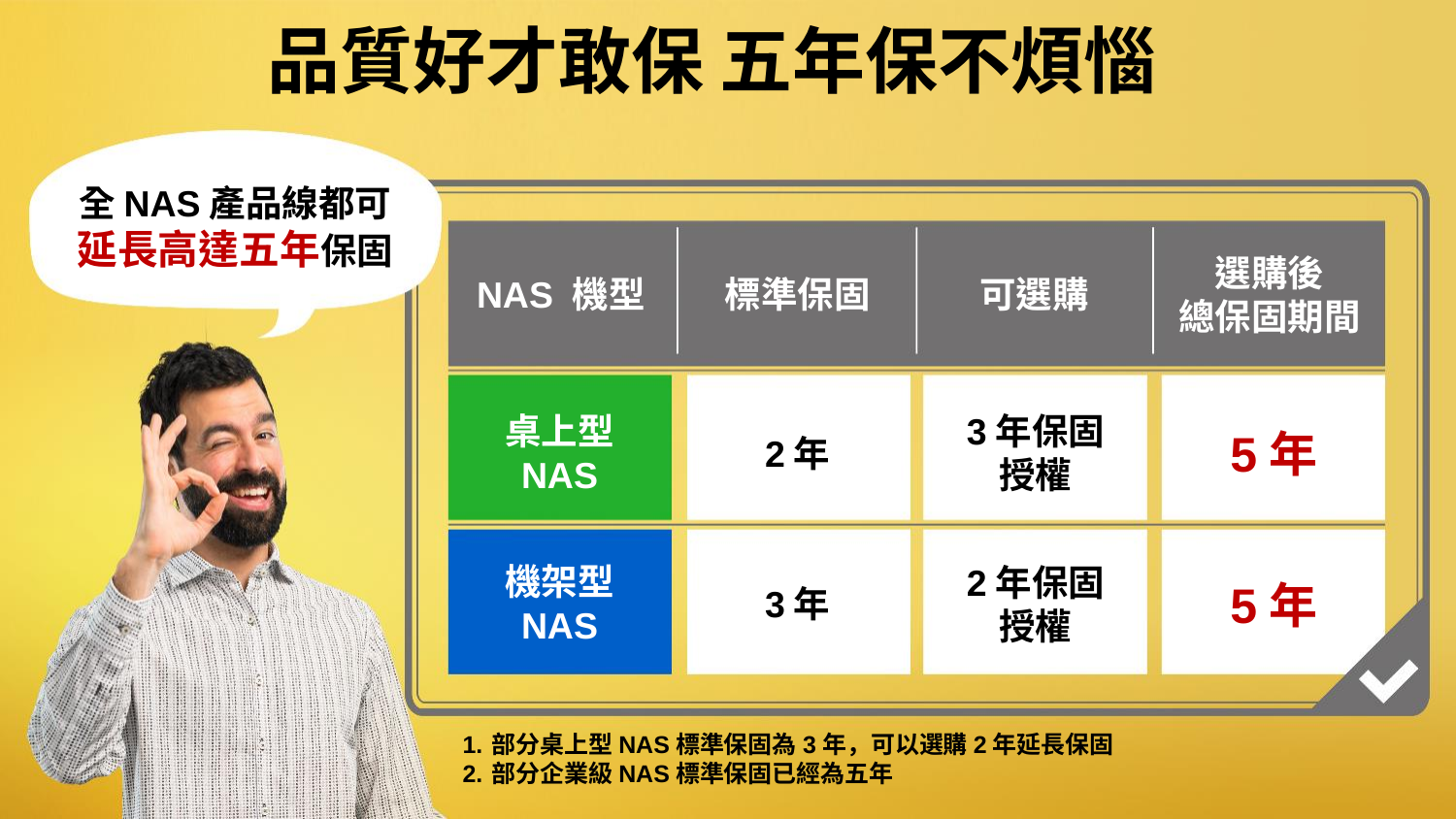

# 品質好才敢保 五年保不煩惱
全NAS產品線都可延長高達五年保固
選購後
總保固期間
NAS 機型
標準保固
可選購
3年保固
授權
5年
桌上型 NAS
2年
2年保固
授權
5年
機架型 NAS
3年
部分桌上型NAS標準保固為3年，可以選購2年延長保固
部分企業級NAS標準保固已經為五年